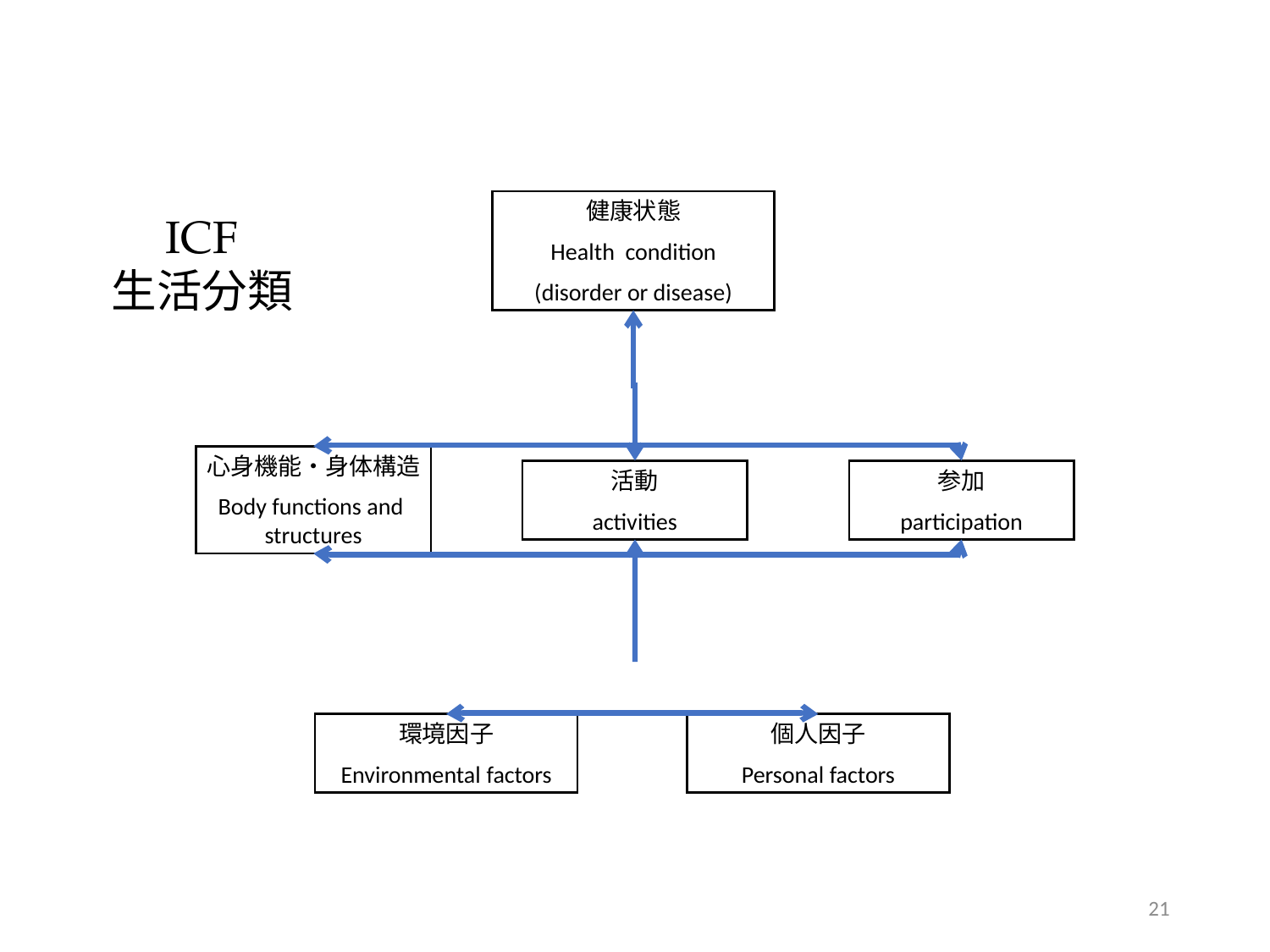

健康状態
Health  condition
(disorder or disease)
ICF
生活分類

心身機能・身体構造
Body functions and  structures
活動
activities
参加
participation

環境因子
Environmental factors
個人因子
Personal factors
21